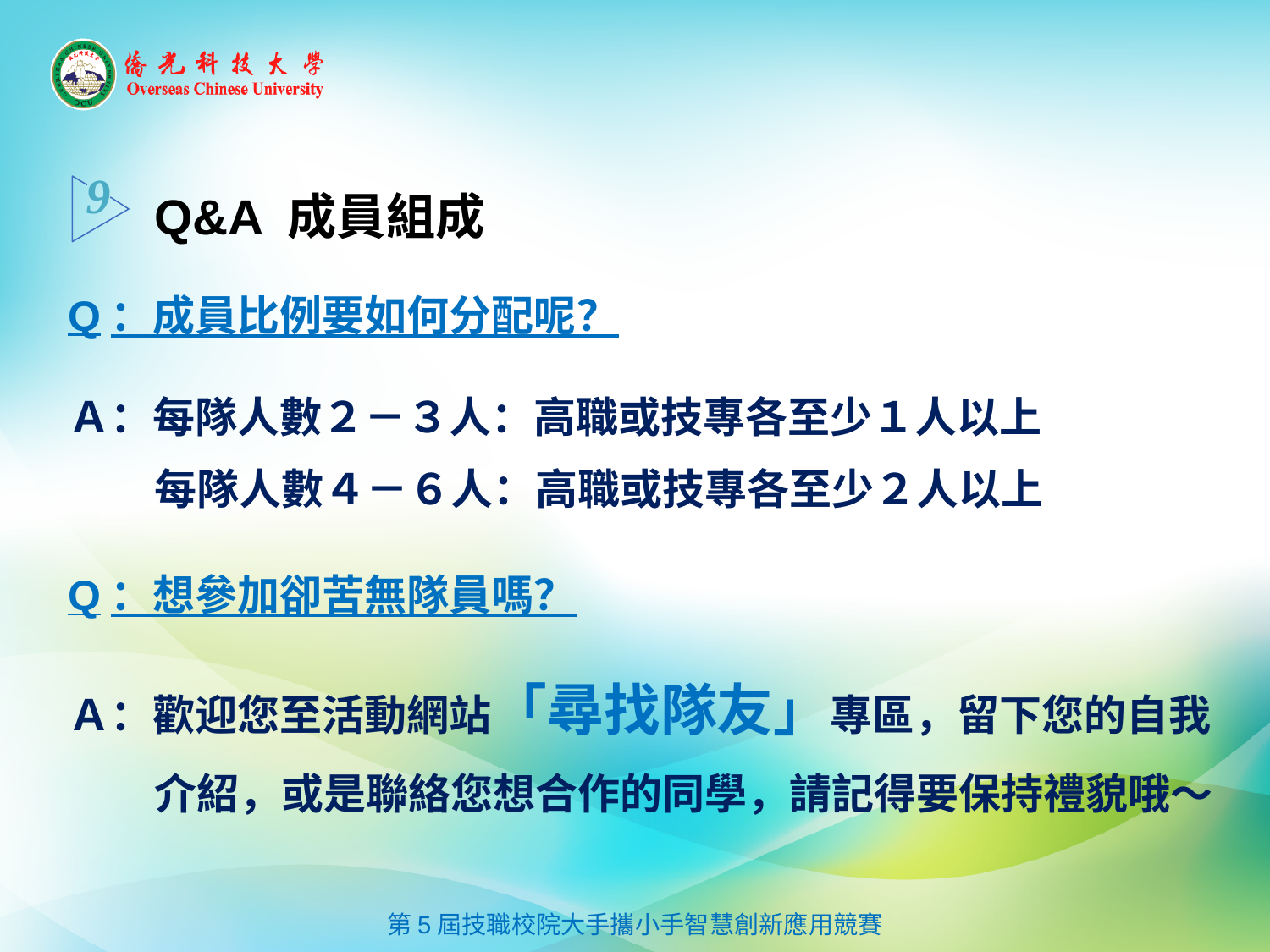

9

Q&A 成員組成
Q：成員比例要如何分配呢？

Ａ：每隊人數２－３人：高職或技專各至少１人以上
每隊人數４－６人：高職或技專各至少２人以上
Q：想參加卻苦無隊員嗎？

Ａ：歡迎您至活動網站「尋找隊友」專區，留下您的自我介紹，或是聯絡您想合作的同學，請記得要保持禮貌哦～